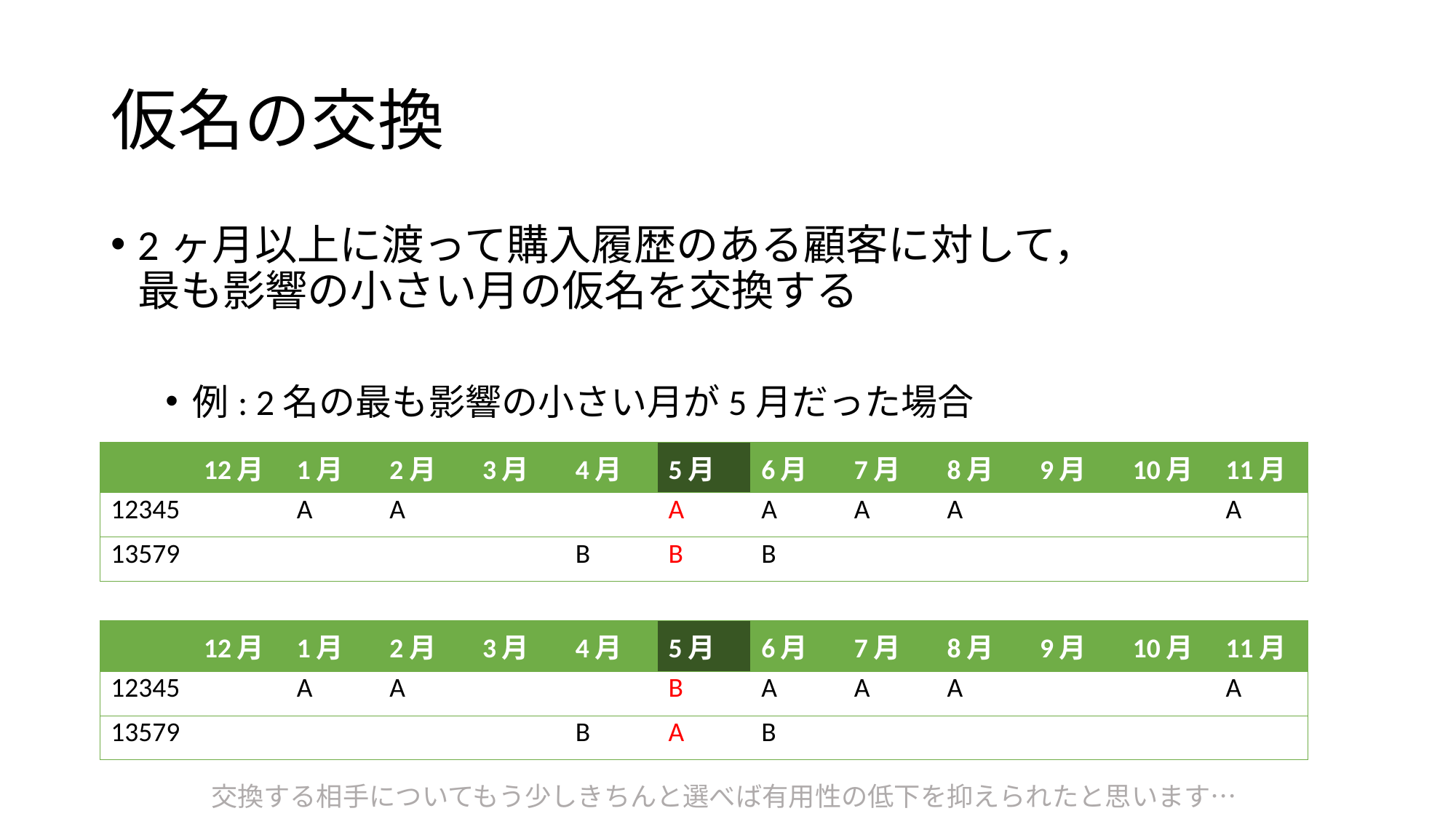

# 仮名の交換
2ヶ月以上に渡って購入履歴のある顧客に対して，
最も影響の小さい月の仮名を交換する

例: 2名の最も影響の小さい月が5月だった場合

|  | 12月 | 1月 | 2月 | 3月 | 4月 | 5月 | 6月 | 7月 | 8月 | 9月 | 10月 | 11月 |
| --- | --- | --- | --- | --- | --- | --- | --- | --- | --- | --- | --- | --- |
| 12345 |  | A | A |  |  | A | A | A | A |  |  | A |
| 13579 |  |  |  |  | B | B | B |  |  |  |  |  |
|  | 12月 | 1月 | 2月 | 3月 | 4月 | 5月 | 6月 | 7月 | 8月 | 9月 | 10月 | 11月 |
| --- | --- | --- | --- | --- | --- | --- | --- | --- | --- | --- | --- | --- |
| 12345 |  | A | A |  |  | B | A | A | A |  |  | A |
| 13579 |  |  |  |  | B | A | B |  |  |  |  |  |
交換する相手についてもう少しきちんと選べば有用性の低下を抑えられたと思います…